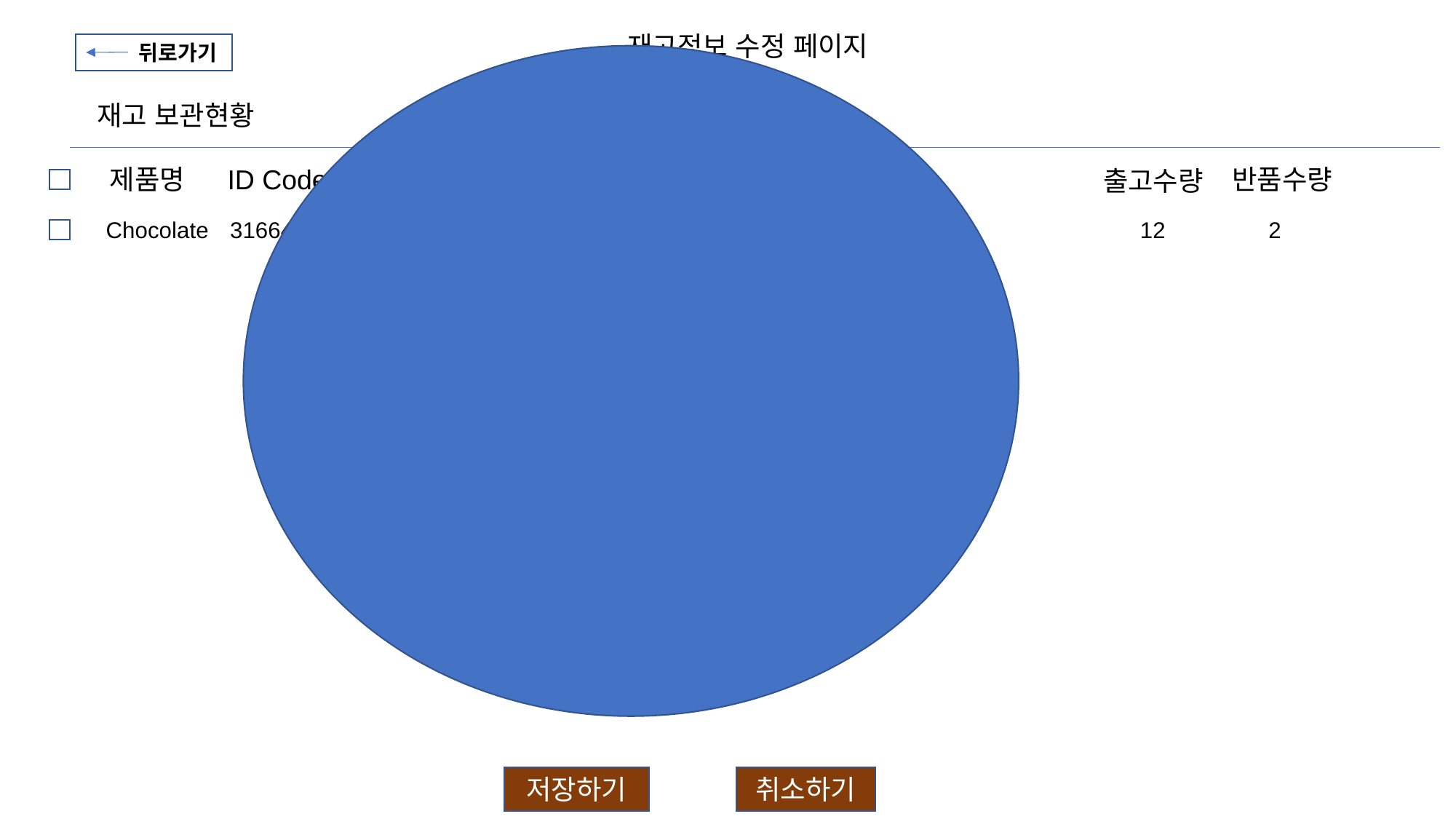

재고정보 수정 페이지

뒤로가기

재고 보관현황
반품수량
제품명
ID Code
보관 수량
SKU
출고수량

Chocolate
3166464
25
MV-0012
12
2

수정가능 (TXT)
수정시 주변 정보
자동 변환

저장하기
취소하기